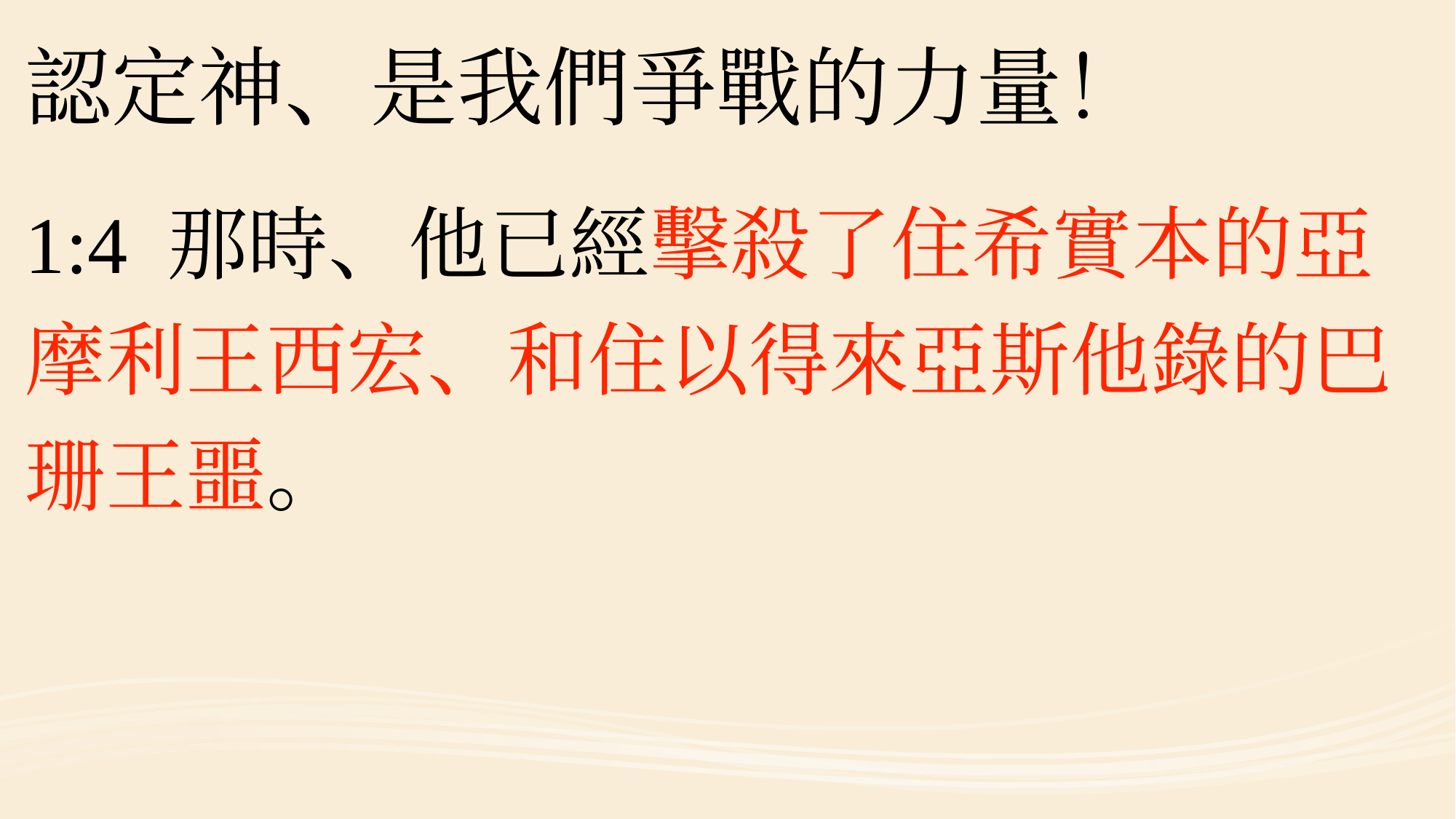

#
認定神、是我們爭戰的力量！

1:4 那時、他已經擊殺了住希實本的亞摩利王西宏、和住以得來亞斯他錄的巴珊王噩。
17